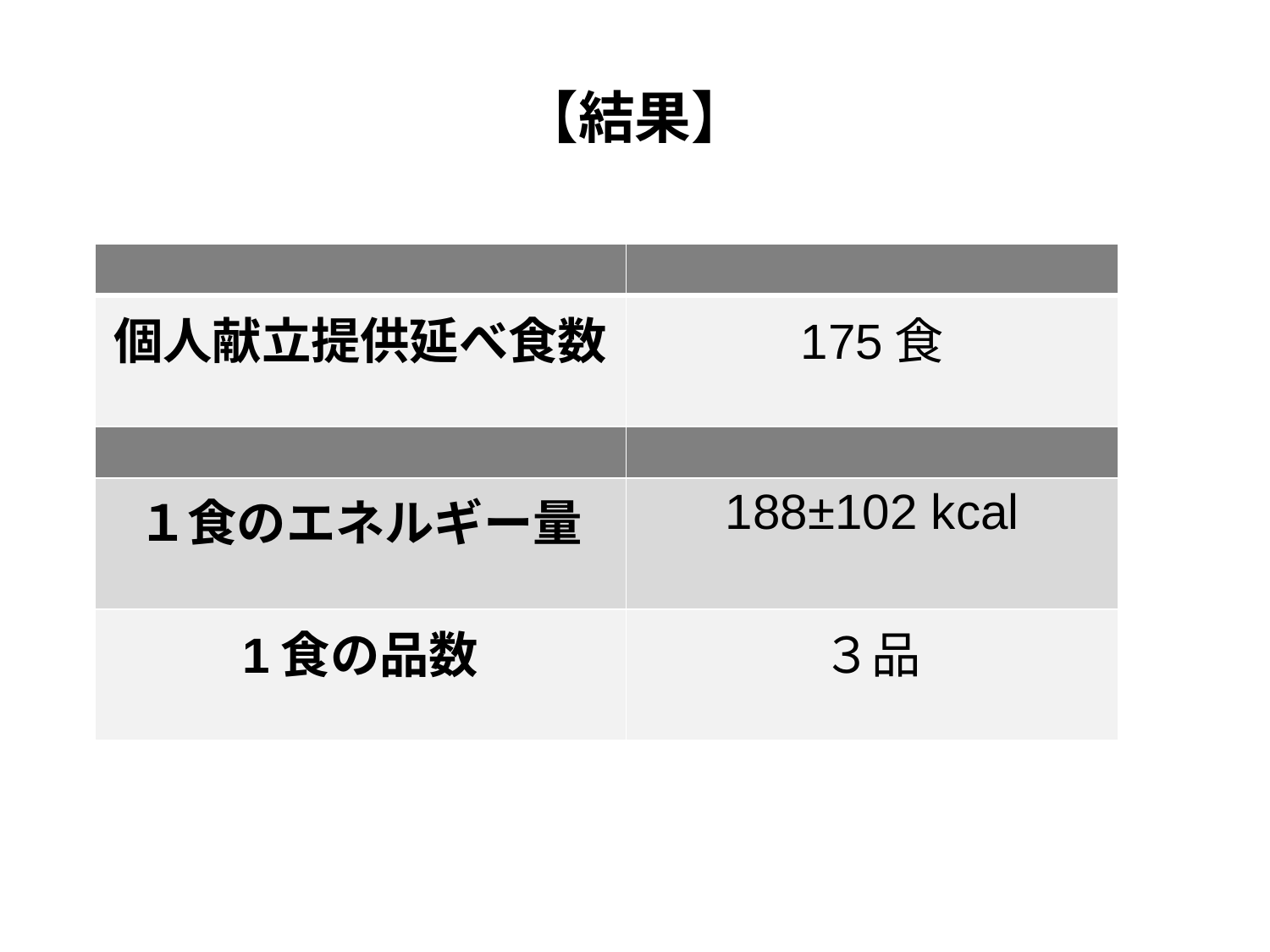

【結果】
|  |  |
| --- | --- |
| 個人献立提供延べ食数 | 175食 |
|  |  |
| １食のエネルギー量 | 188±102 kcal |
| 1食の品数 | ３品 |